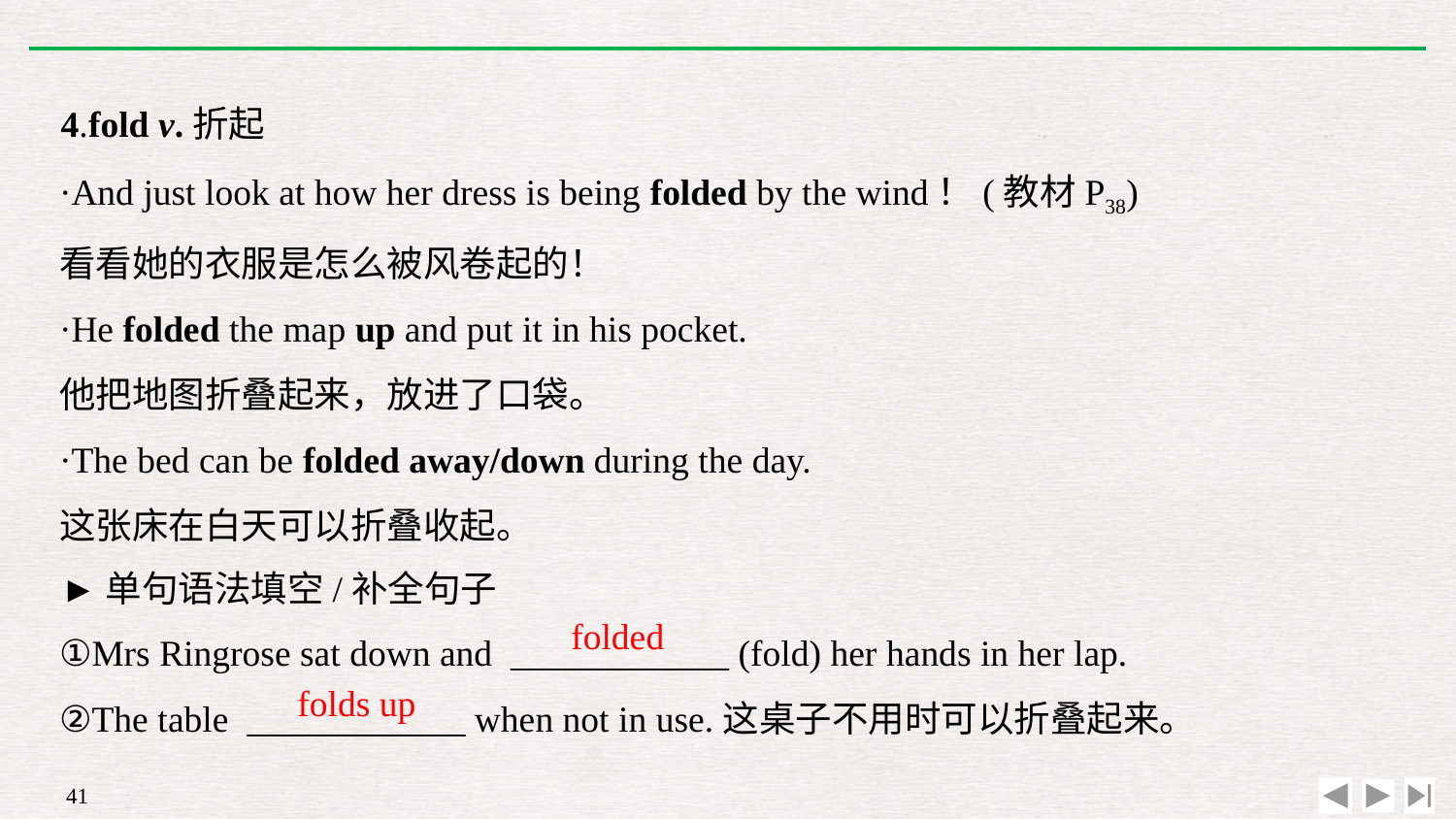

4.fold v.折起
·And just look at how her dress is being folded by the wind！(教材P38)
看看她的衣服是怎么被风卷起的！
·He folded the map up and put it in his pocket.
他把地图折叠起来，放进了口袋。
·The bed can be folded away/down during the day.
这张床在白天可以折叠收起。
►单句语法填空/补全句子
①Mrs Ringrose sat down and  ____________ (fold) her hands in her lap.
②The table  ____________ when not in use.这桌子不用时可以折叠起来。
folded
folds up